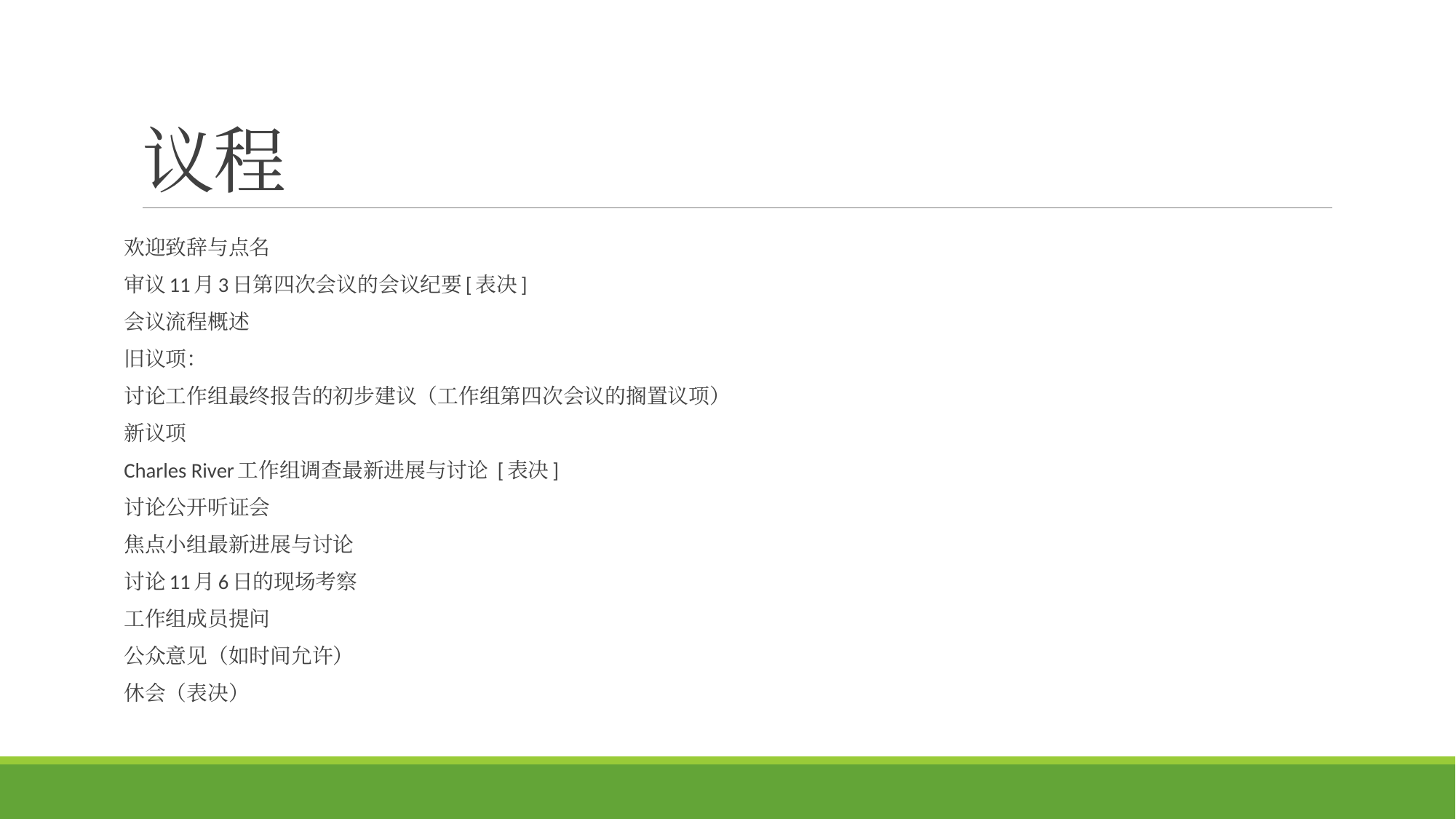

# 议程
欢迎致辞与点名
审议11月3日第四次会议的会议纪要[表决]
会议流程概述
旧议项：
讨论工作组最终报告的初步建议（工作组第四次会议的搁置议项）
新议项
Charles River工作组调查最新进展与讨论 [表决]
讨论公开听证会
焦点小组最新进展与讨论
讨论11月6日的现场考察
工作组成员提问
公众意见（如时间允许）
休会（表决）